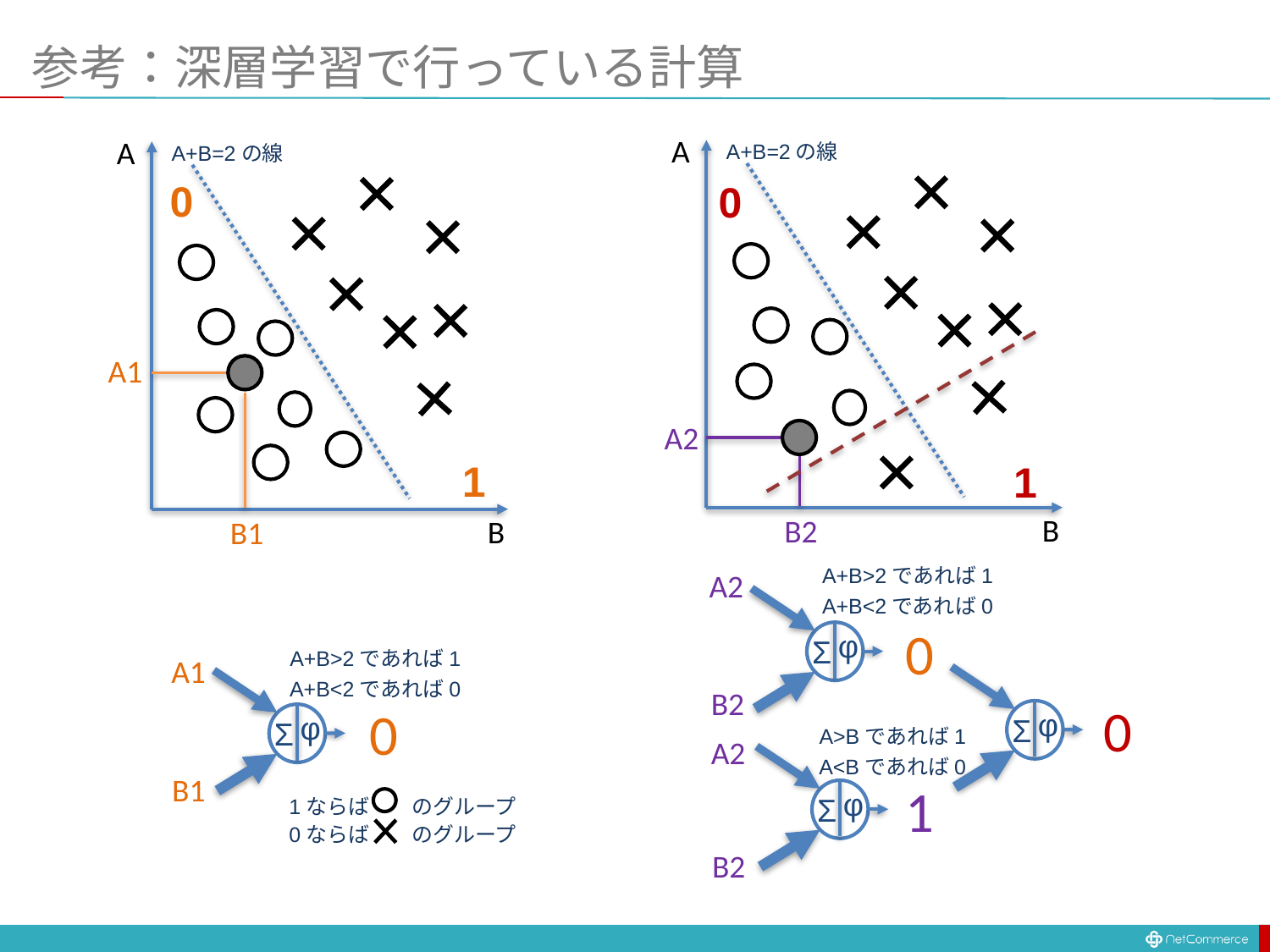

# 参考：深層学習で行っている計算
A
A
A+B=2の線
A+B=2の線

0
0

A1

A2

1
1
B
B2
B
B1
A+B>2であれば1
A2
A+B<2であれば0

φ
Σ
0
A+B>2であれば1
A1

φ
Σ
A+B<2であれば0

φ
Σ
B2
0
0
A>Bであれば1
A2

φ
Σ
A<Bであれば0
B1
1
1ならば　　のグループ

0ならば　　のグループ
B2